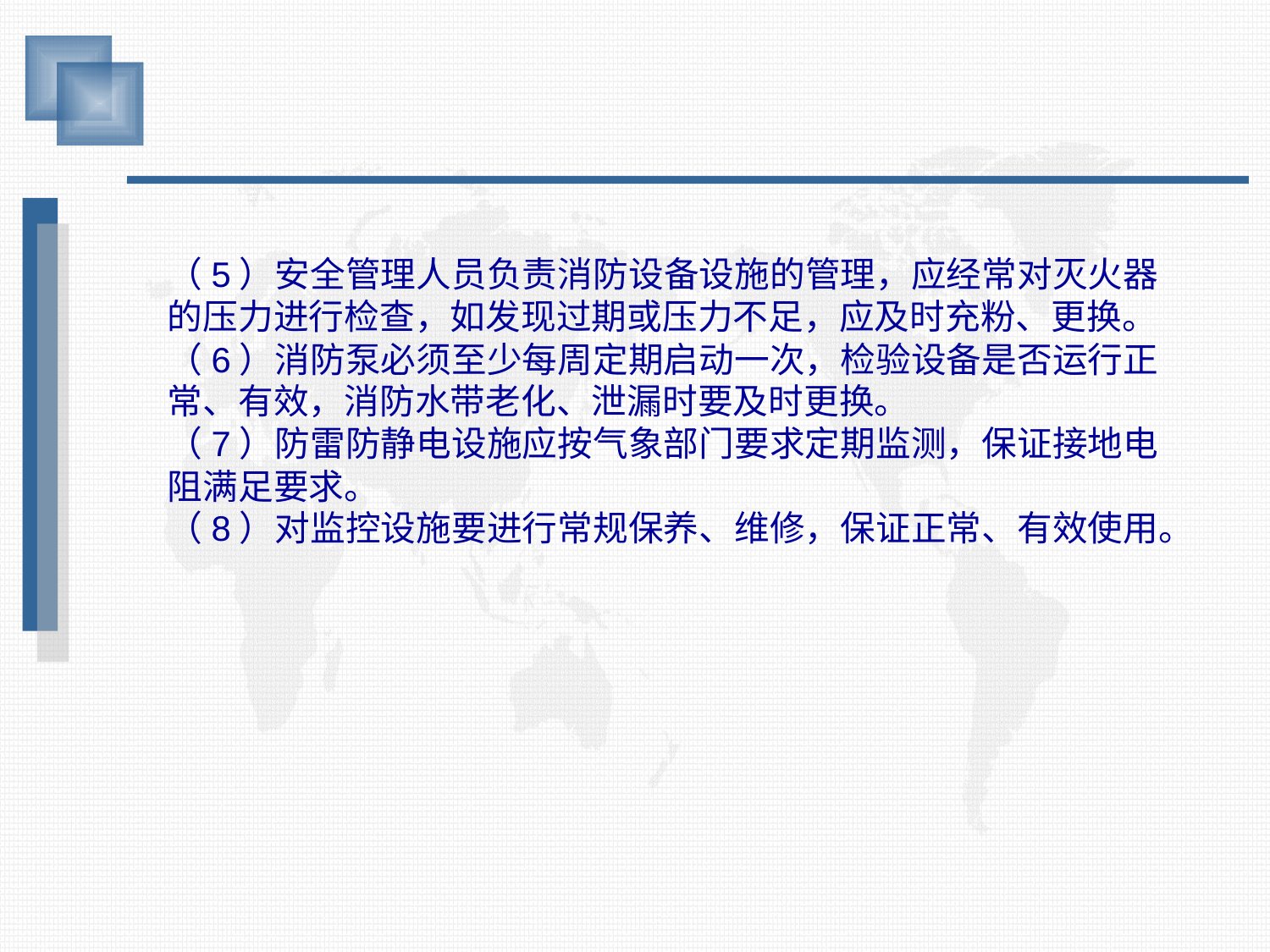

（5）安全管理人员负责消防设备设施的管理，应经常对灭火器的压力进行检查，如发现过期或压力不足，应及时充粉、更换。
（6）消防泵必须至少每周定期启动一次，检验设备是否运行正常、有效，消防水带老化、泄漏时要及时更换。
（7）防雷防静电设施应按气象部门要求定期监测，保证接地电阻满足要求。
（8）对监控设施要进行常规保养、维修，保证正常、有效使用。